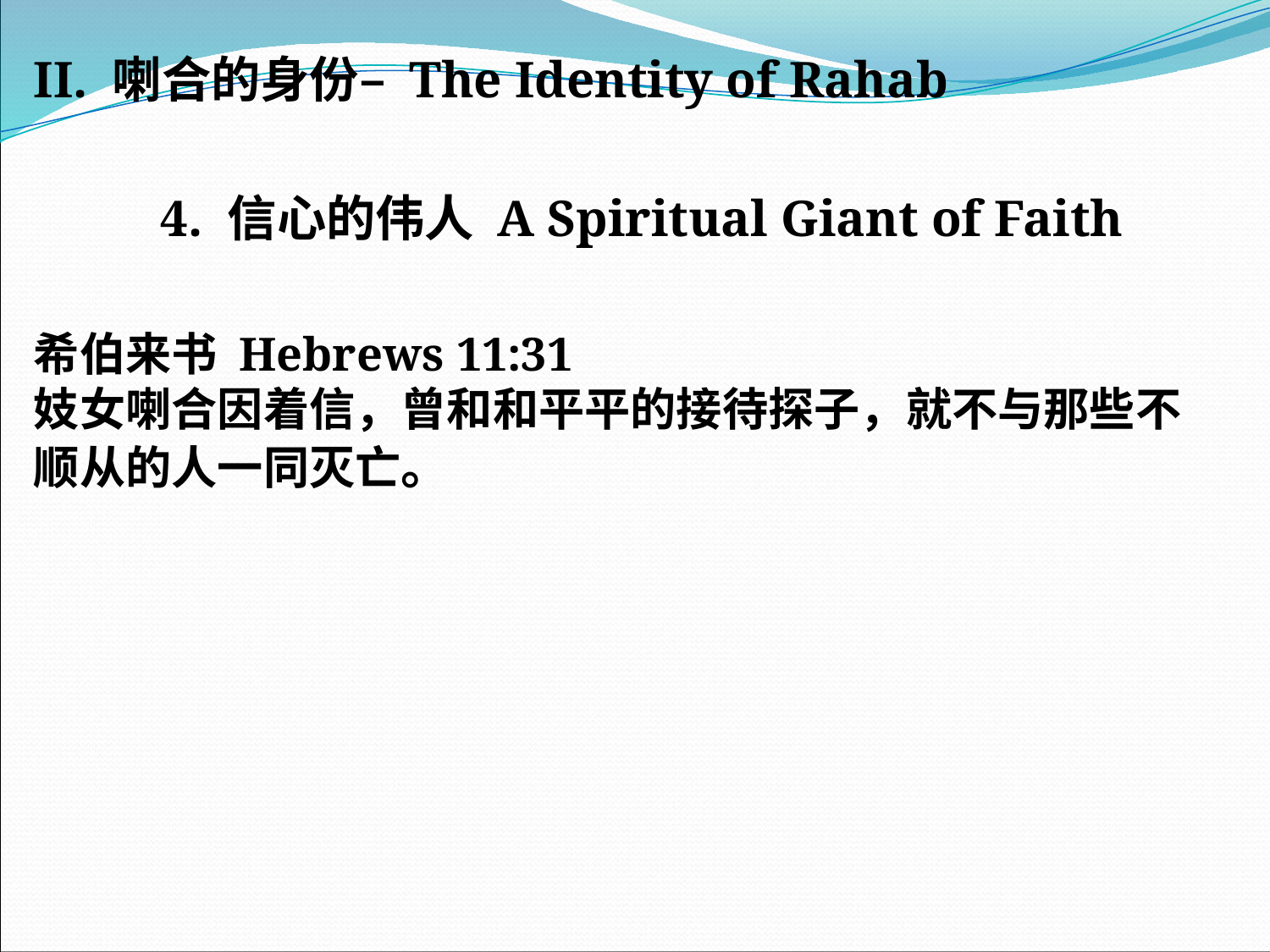

II. 喇合的身份– The Identity of Rahab

	4. 信心的伟人 A Spiritual Giant of Faith

希伯来书 Hebrews 11:31
妓女喇合因着信，曾和和平平的接待探子，就不与那些不顺从的人一同灭亡。

#